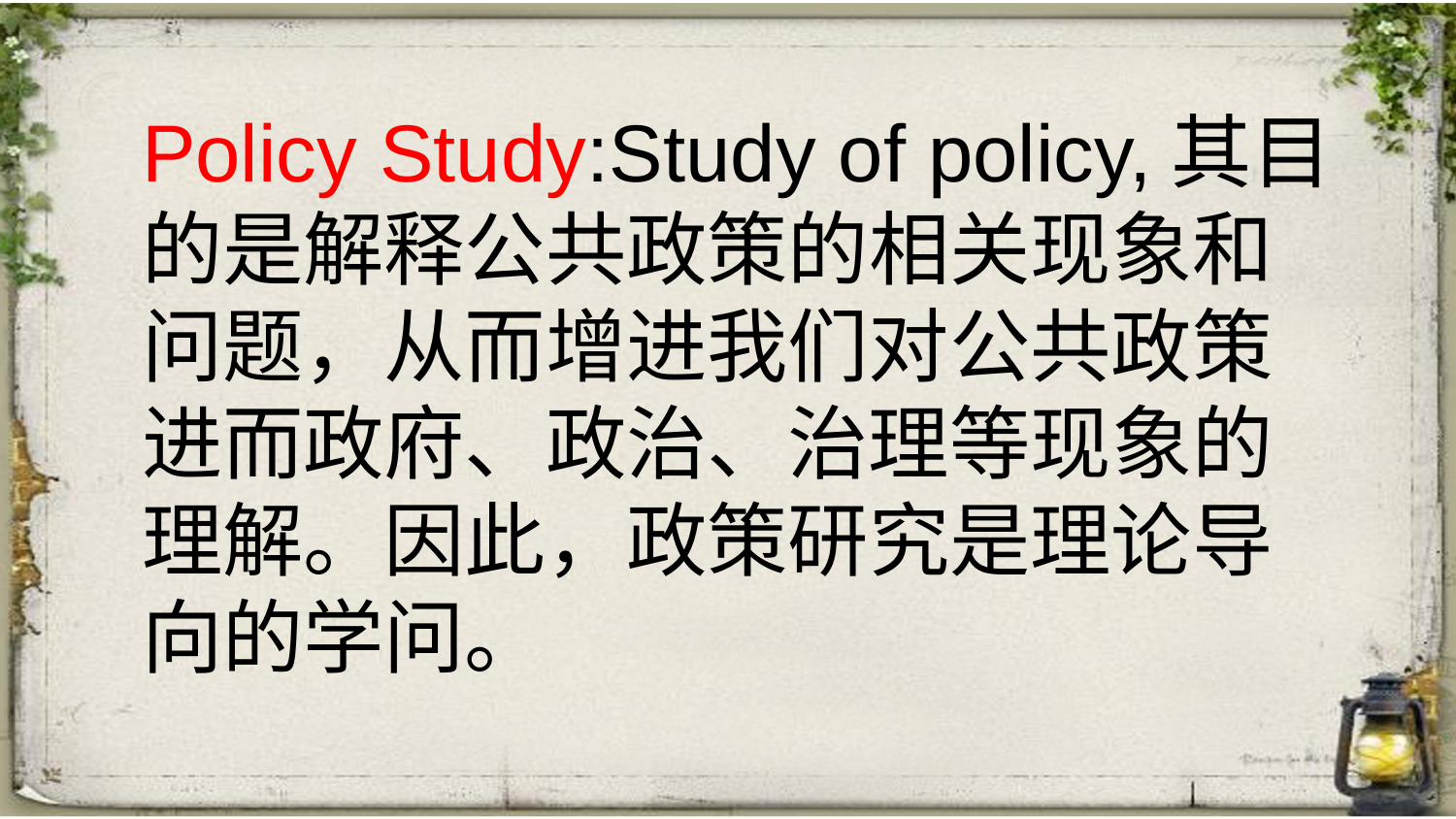

Policy Study:Study of policy,其目的是解释公共政策的相关现象和问题，从而增进我们对公共政策进而政府、政治、治理等现象的理解。因此，政策研究是理论导向的学问。